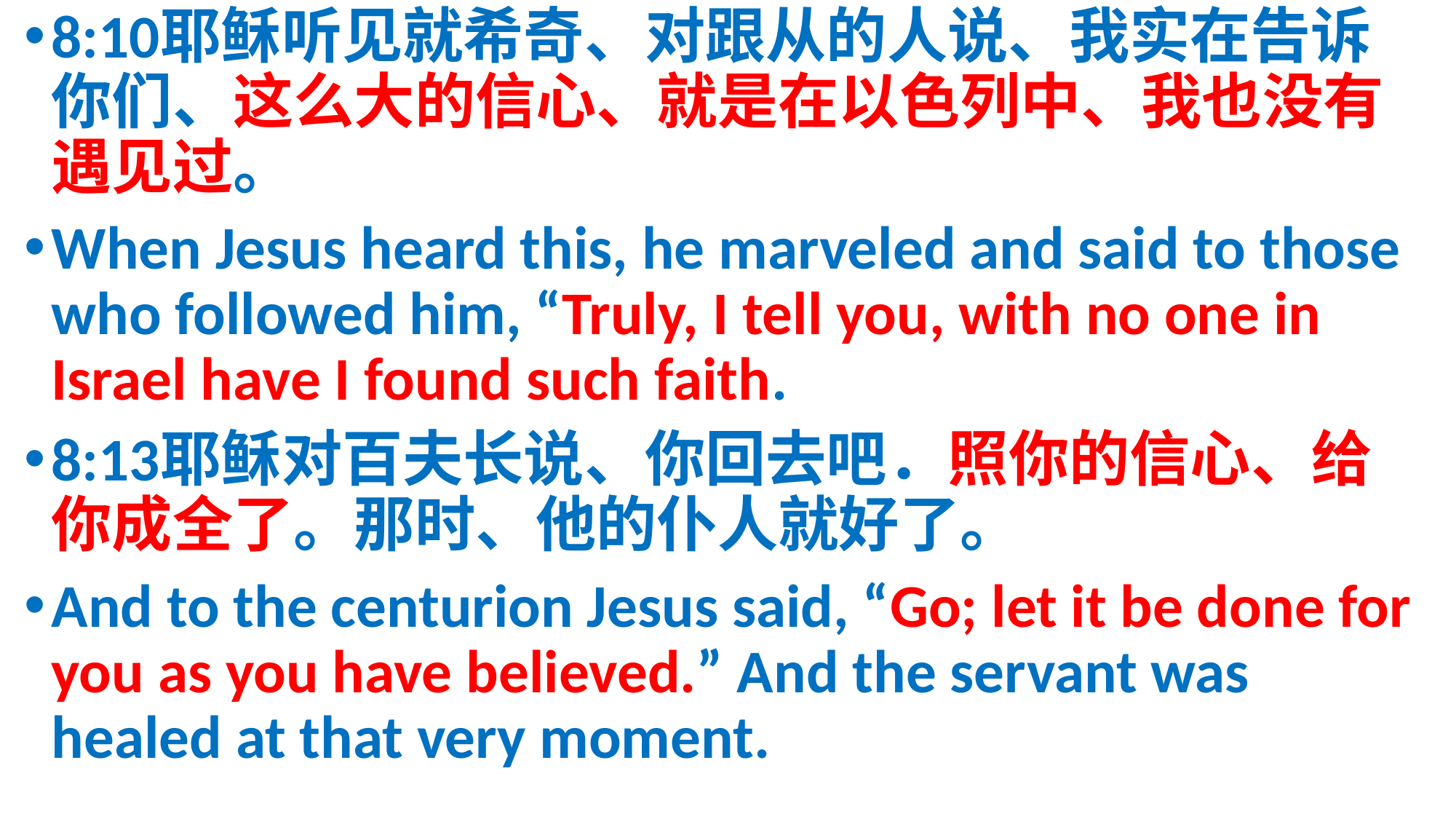

8:10	耶稣听见就希奇、对跟从的人说、我实在告诉你们、这么大的信心、就是在以色列中、我也没有遇见过。
When Jesus heard this, he marveled and said to those who followed him, “Truly, I tell you, with no one in Israel have I found such faith.
8:13	耶稣对百夫长说、你回去吧．照你的信心、给你成全了。那时、他的仆人就好了。
And to the centurion Jesus said, “Go; let it be done for you as you have believed.” And the servant was healed at that very moment.